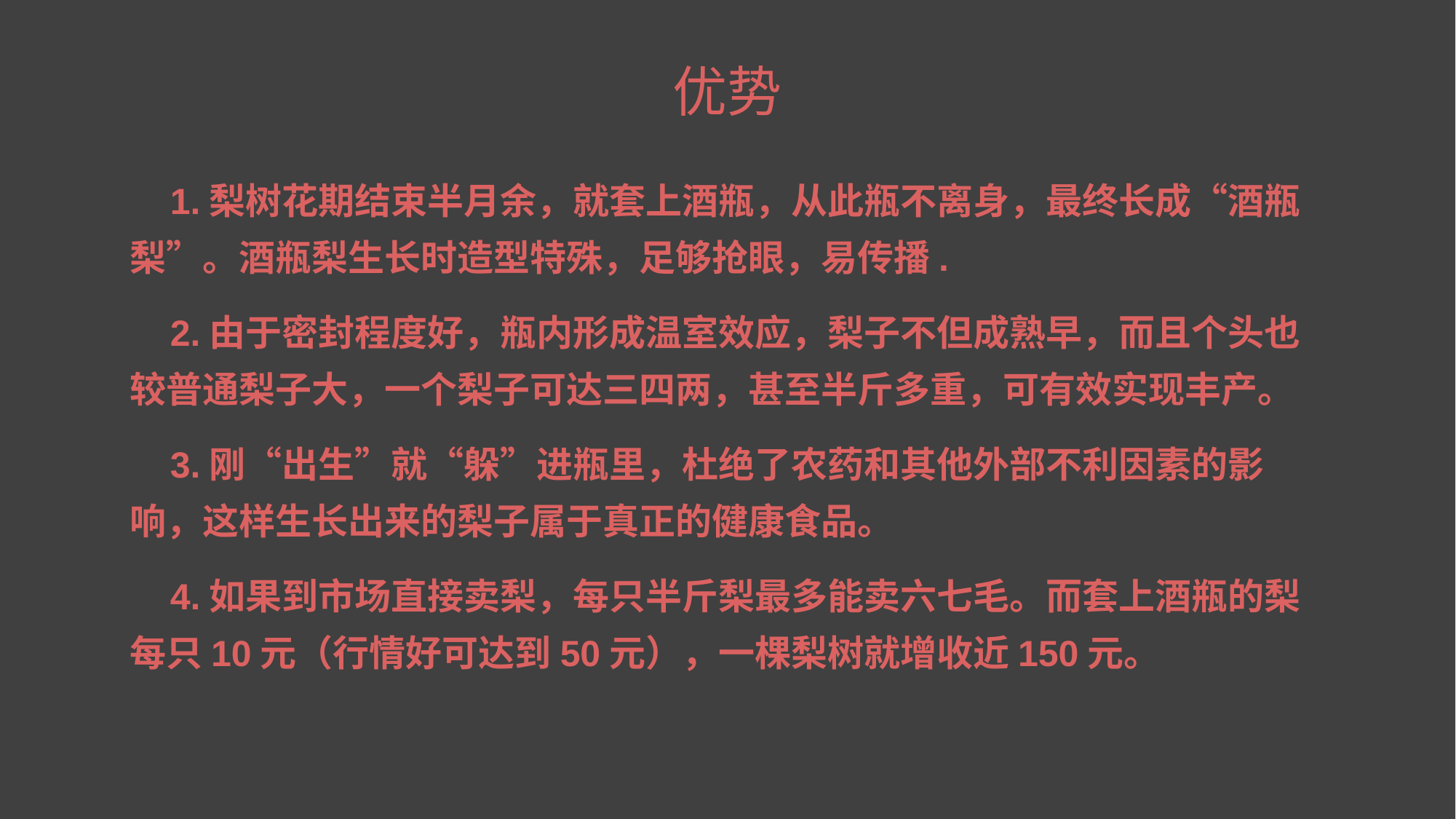

优势

        1.梨树花期结束半月余，就套上酒瓶，从此瓶不离身，最终长成“酒瓶梨”。酒瓶梨生长时造型特殊，足够抢眼，易传播.
        2.由于密封程度好，瓶内形成温室效应，梨子不但成熟早，而且个头也较普通梨子大，一个梨子可达三四两，甚至半斤多重，可有效实现丰产。
        3.刚“出生”就“躲”进瓶里，杜绝了农药和其他外部不利因素的影响，这样生长出来的梨子属于真正的健康食品。
        4.如果到市场直接卖梨，每只半斤梨最多能卖六七毛。而套上酒瓶的梨每只10元（行情好可达到50元），一棵梨树就增收近150元。